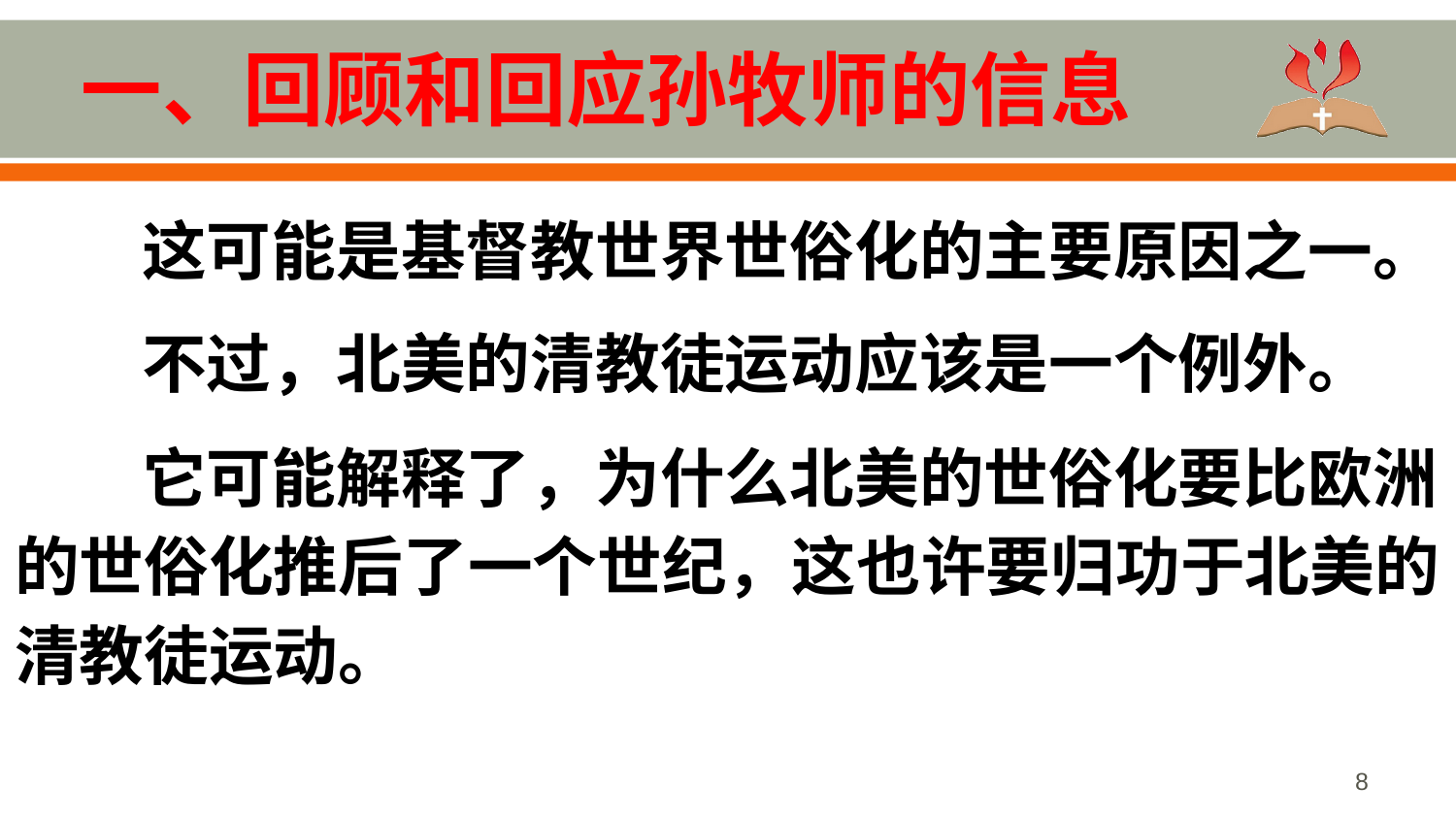

# 一、回顾和回应孙牧师的信息
这可能是基督教世界世俗化的主要原因之一。
不过，北美的清教徒运动应该是一个例外。
它可能解释了，为什么北美的世俗化要比欧洲的世俗化推后了一个世纪，这也许要归功于北美的清教徒运动。

8